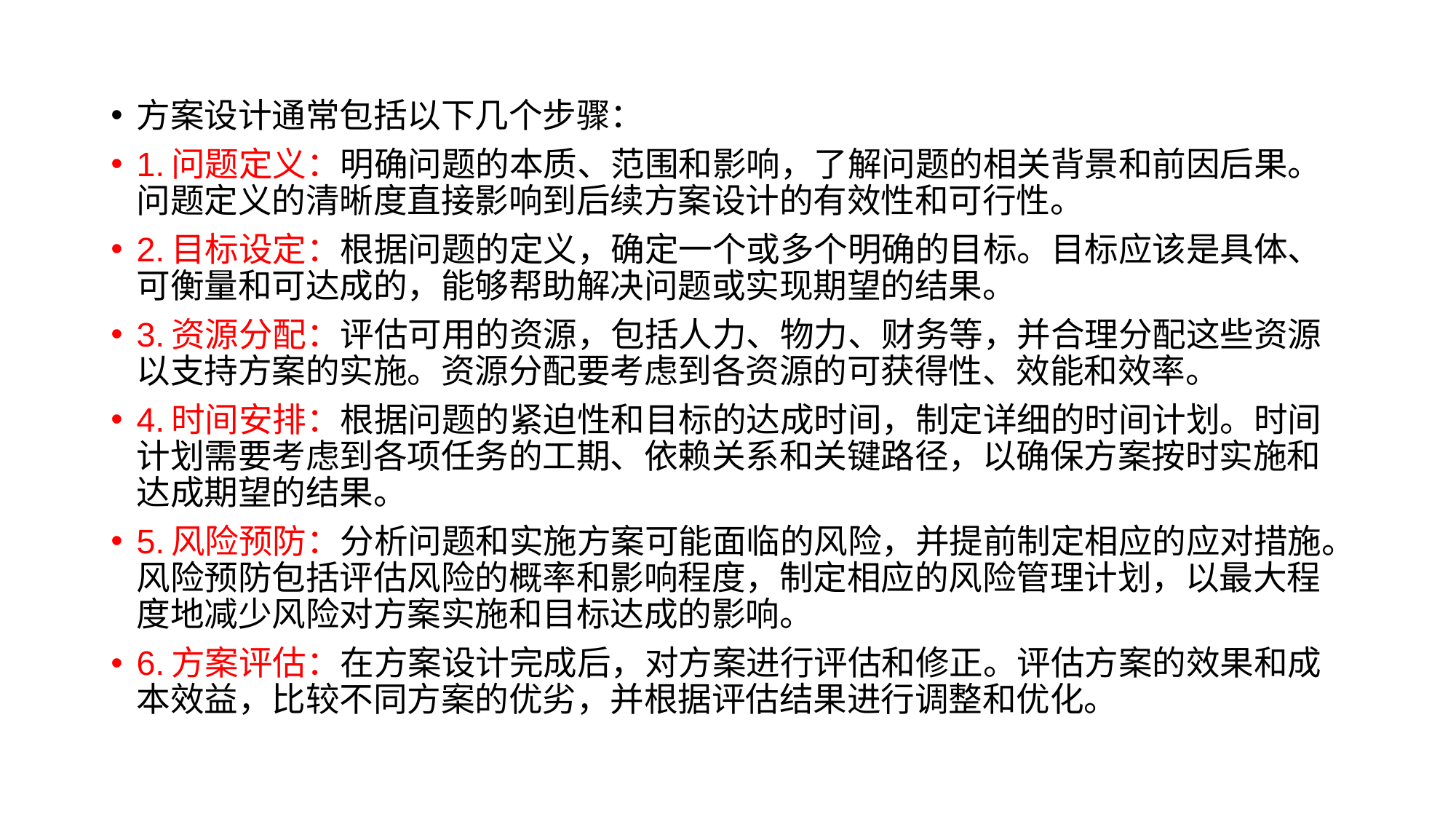

方案设计通常包括以下几个步骤：
1.问题定义：明确问题的本质、范围和影响，了解问题的相关背景和前因后果。问题定义的清晰度直接影响到后续方案设计的有效性和可行性。
2.目标设定：根据问题的定义，确定一个或多个明确的目标。目标应该是具体、可衡量和可达成的，能够帮助解决问题或实现期望的结果。
3.资源分配：评估可用的资源，包括人力、物力、财务等，并合理分配这些资源以支持方案的实施。资源分配要考虑到各资源的可获得性、效能和效率。
4.时间安排：根据问题的紧迫性和目标的达成时间，制定详细的时间计划。时间计划需要考虑到各项任务的工期、依赖关系和关键路径，以确保方案按时实施和达成期望的结果。
5.风险预防：分析问题和实施方案可能面临的风险，并提前制定相应的应对措施。风险预防包括评估风险的概率和影响程度，制定相应的风险管理计划，以最大程度地减少风险对方案实施和目标达成的影响。
6.方案评估：在方案设计完成后，对方案进行评估和修正。评估方案的效果和成本效益，比较不同方案的优劣，并根据评估结果进行调整和优化。